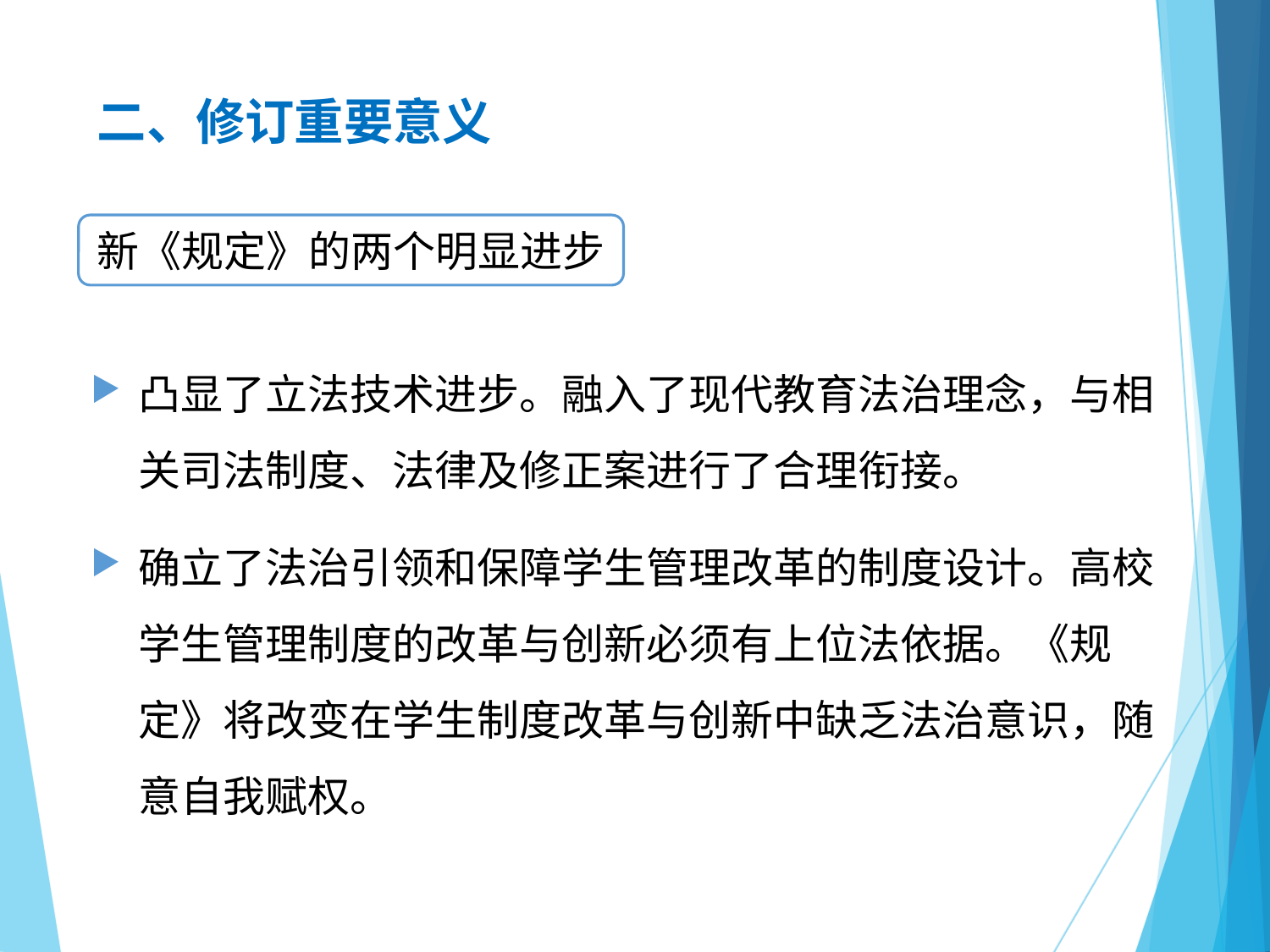

# 二、修订重要意义
新《规定》的两个明显进步
凸显了立法技术进步。融入了现代教育法治理念，与相关司法制度、法律及修正案进行了合理衔接。
确立了法治引领和保障学生管理改革的制度设计。高校学生管理制度的改革与创新必须有上位法依据。《规定》将改变在学生制度改革与创新中缺乏法治意识，随意自我赋权。